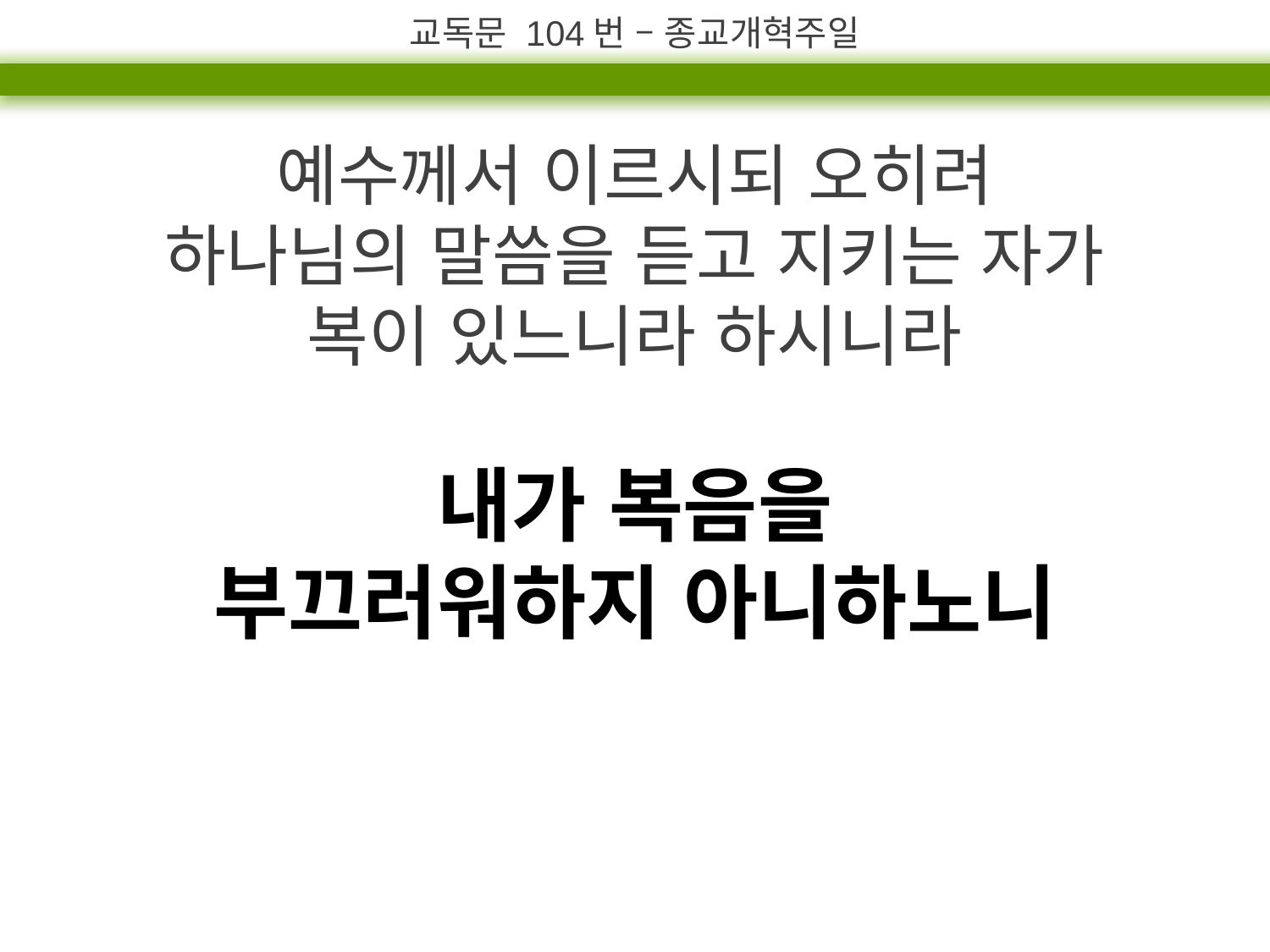

교독문 104번 – 종교개혁주일

예수께서 이르시되 오히려
하나님의 말씀을 듣고 지키는 자가
복이 있느니라 하시니라
내가 복음을
부끄러워하지 아니하노니